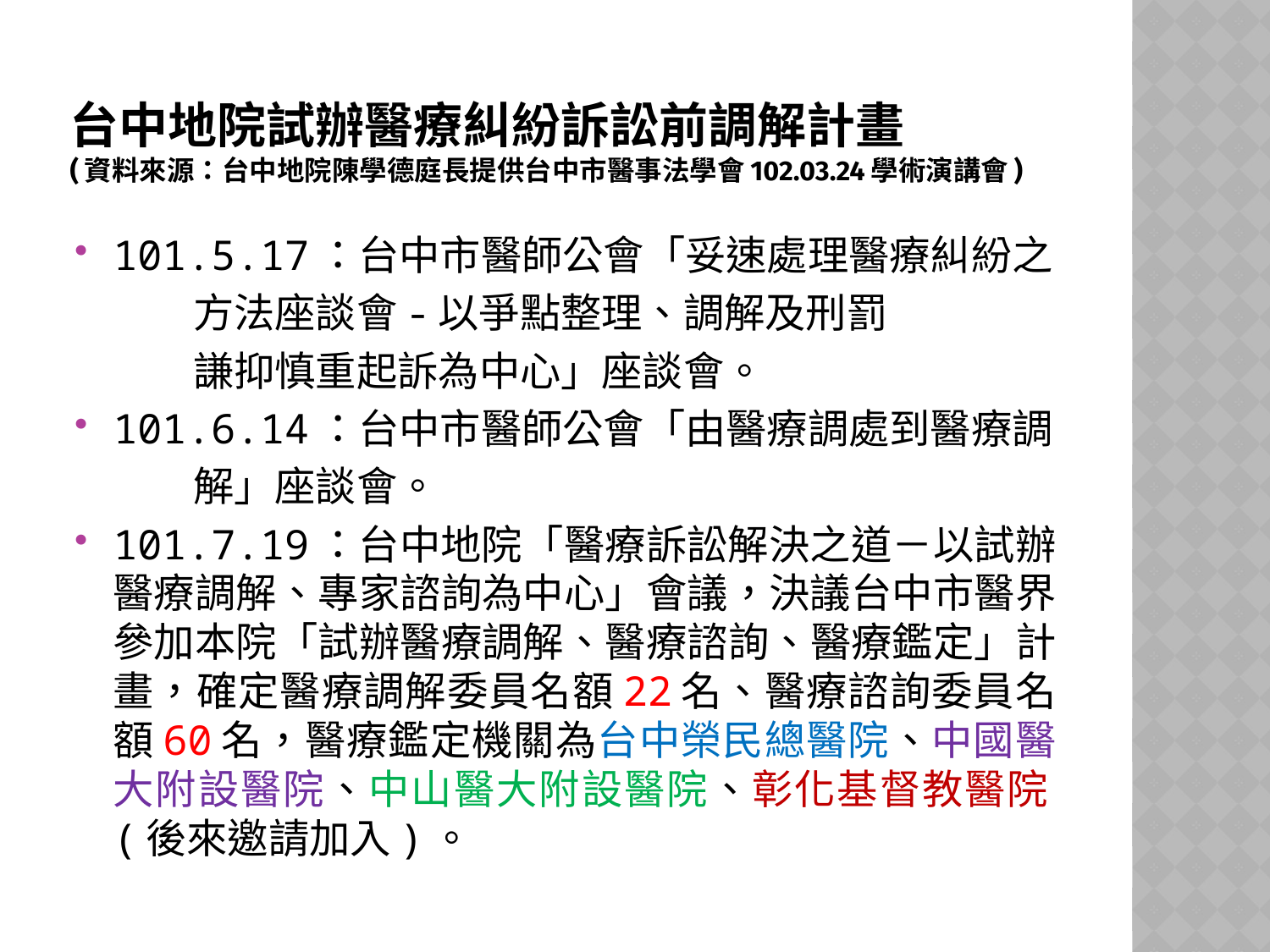

# 台中地院試辦醫療糾紛訴訟前調解計畫 (資料來源：台中地院陳學德庭長提供台中市醫事法學會102.03.24學術演講會)
101.5.17：台中市醫師公會「妥速處理醫療糾紛之
            方法座談會-以爭點整理、調解及刑罰
            謙抑慎重起訴為中心」座談會。
101.6.14：台中市醫師公會「由醫療調處到醫療調
            解」座談會。
101.7.19：台中地院「醫療訴訟解決之道－以試辦醫療調解、專家諮詢為中心」會議，決議台中市醫界參加本院「試辦醫療調解、醫療諮詢、醫療鑑定」計畫，確定醫療調解委員名額22名、醫療諮詢委員名額60名，醫療鑑定機關為台中榮民總醫院、中國醫大附設醫院、中山醫大附設醫院、彰化基督教醫院(後來邀請加入)。